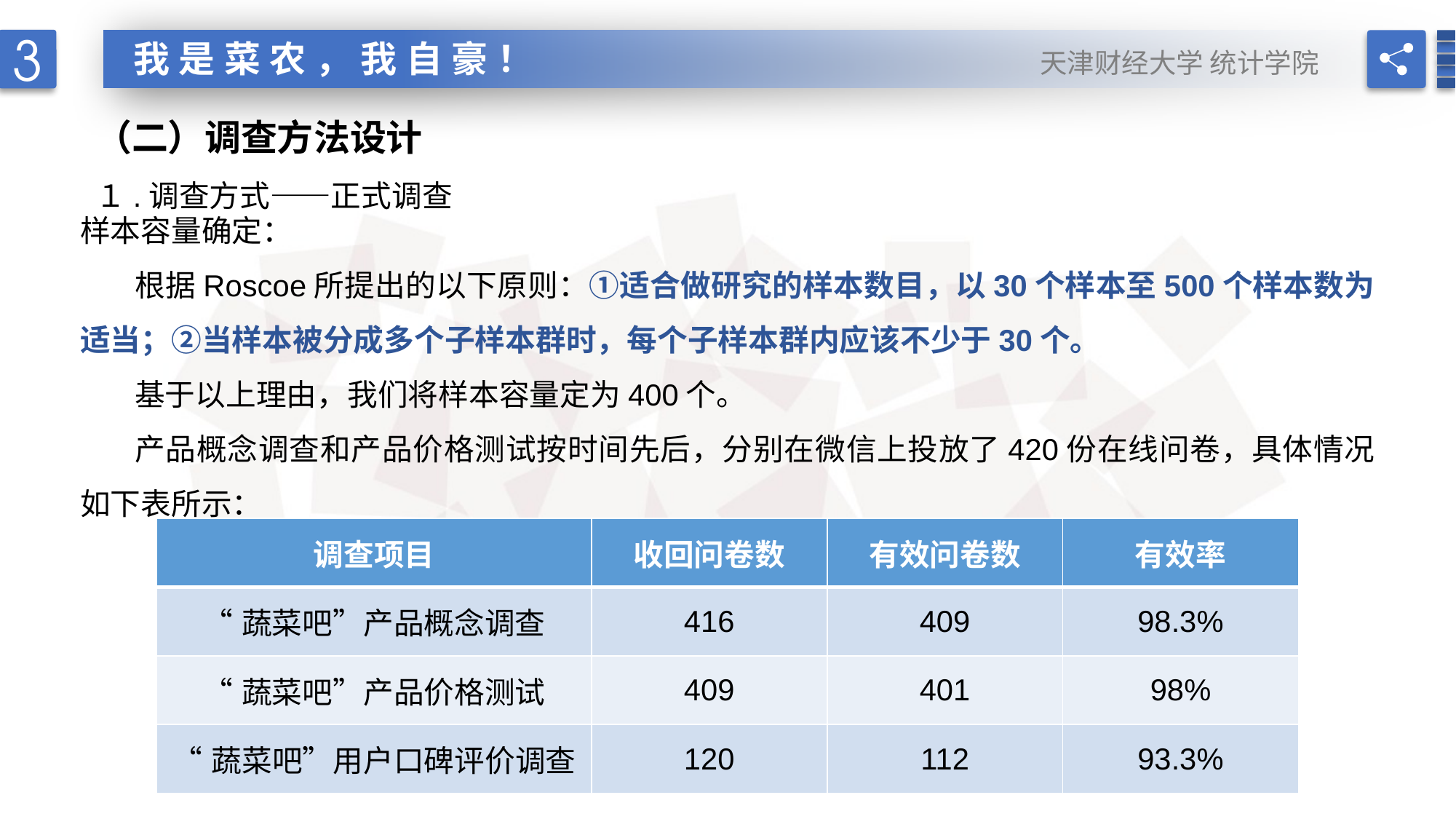

3

天津财经大学 统计学院

我是菜农，我自豪！
（二）调查方法设计
１.调查方式——正式调查

样本容量确定：
根据Roscoe所提出的以下原则：①适合做研究的样本数目，以30个样本至500个样本数为适当；②当样本被分成多个子样本群时，每个子样本群内应该不少于30个。
基于以上理由，我们将样本容量定为400个。
产品概念调查和产品价格测试按时间先后，分别在微信上投放了420份在线问卷，具体情况如下表所示：
| 调查项目 | 收回问卷数 | 有效问卷数 | 有效率 |
| --- | --- | --- | --- |
| “蔬菜吧”产品概念调查 | 416 | 409 | 98.3% |
| “蔬菜吧”产品价格测试 | 409 | 401 | 98% |
| “蔬菜吧”用户口碑评价调查 | 120 | 112 | 93.3% |